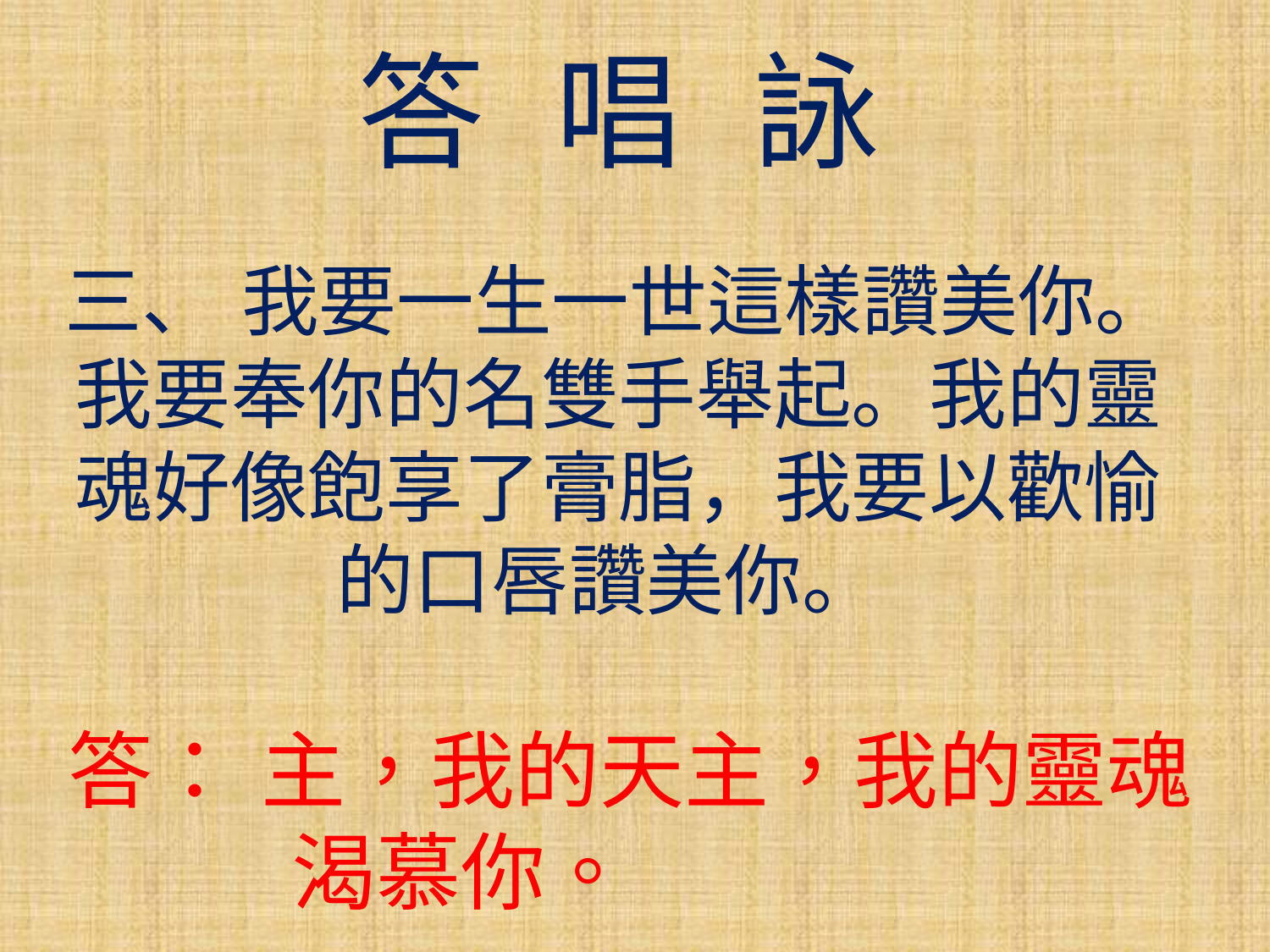

答  唱  詠

三、 我要一生一世這樣讚美你。我要奉你的名雙手舉起。我的靈魂好像飽享了膏脂，我要以歡愉的口唇讚美你。

答： 主，我的天主，我的靈魂渴慕你。